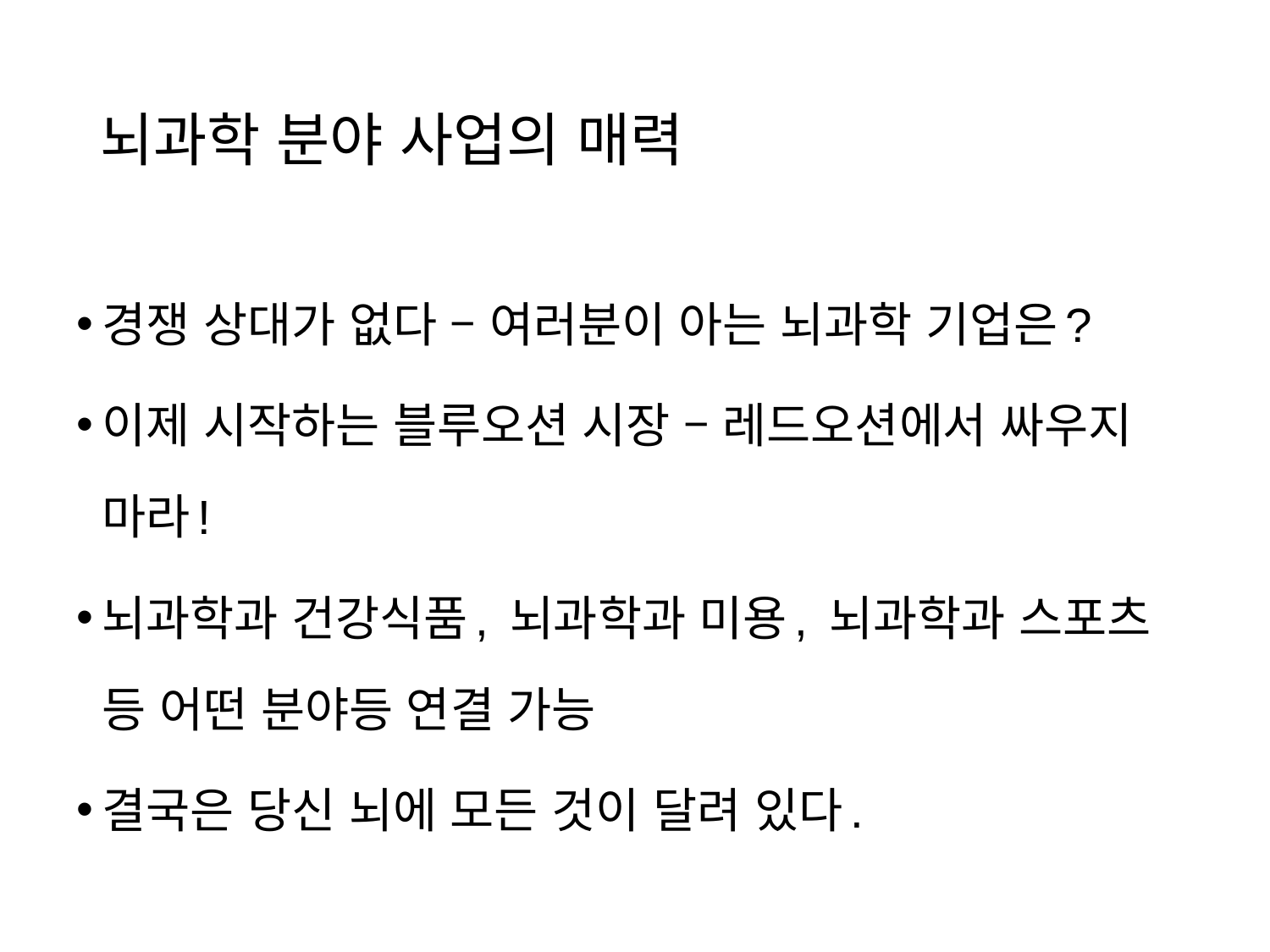

# 뇌과학 분야 사업의 매력
경쟁 상대가 없다 – 여러분이 아는 뇌과학 기업은?
이제 시작하는 블루오션 시장 – 레드오션에서 싸우지 마라!
뇌과학과 건강식품, 뇌과학과 미용, 뇌과학과 스포츠 등 어떤 분야등 연결 가능
결국은 당신 뇌에 모든 것이 달려 있다.